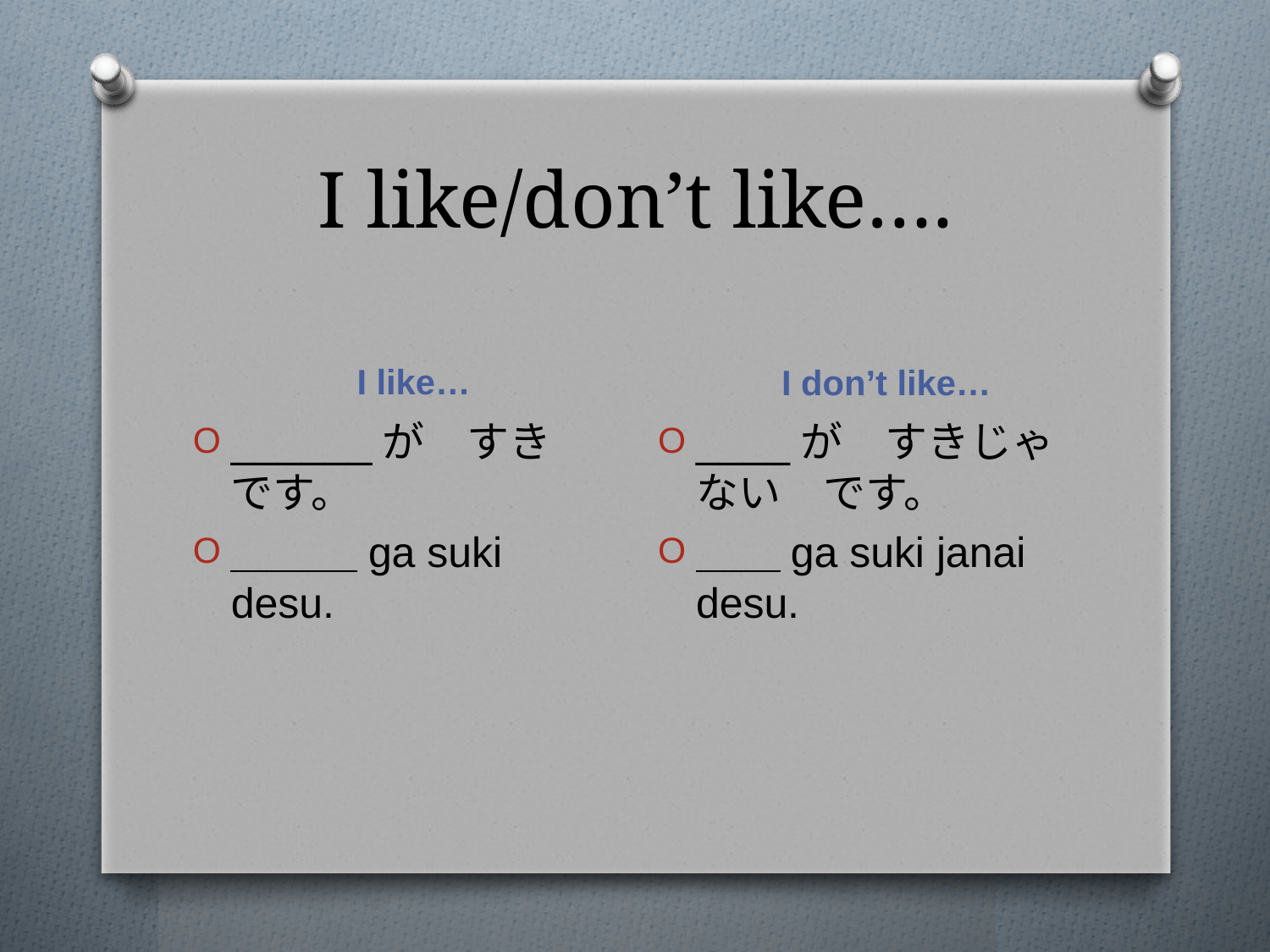

# I like/don’t like….
I don’t like…
I like…
______が　すき　です。
＿＿＿ga suki desu.
____が　すきじゃない　です。
＿＿ga suki janai desu.